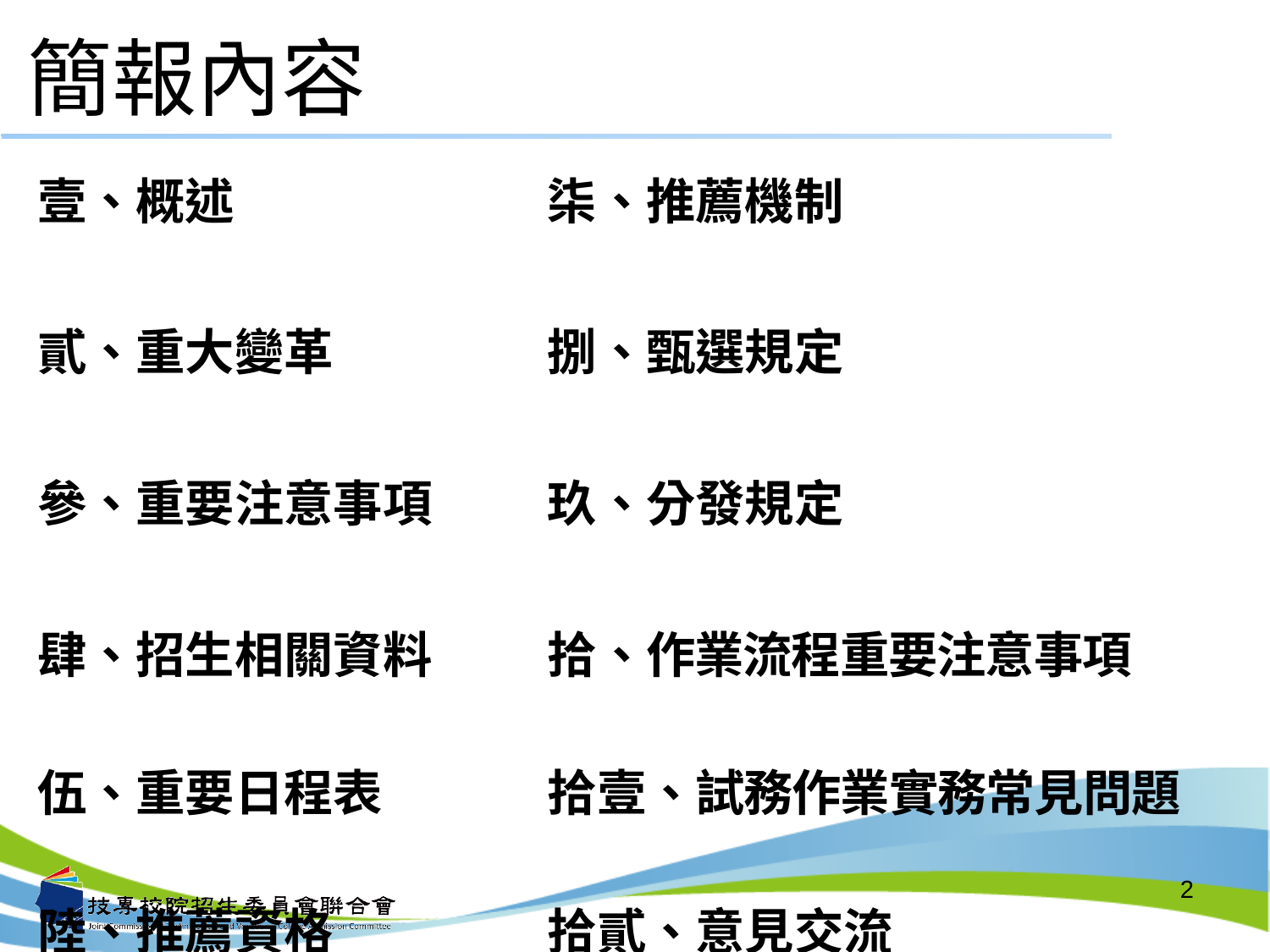

簡報內容
| 壹、概述 | 柒、推薦機制 |
| --- | --- |
| 貳、重大變革 | 捌、甄選規定 |
| 參、重要注意事項 | 玖、分發規定 |
| 肆、招生相關資料 伍、重要日程表 陸、推薦資格 | 拾、作業流程重要注意事項 拾壹、試務作業實務常見問題 拾貳、意見交流 |
2